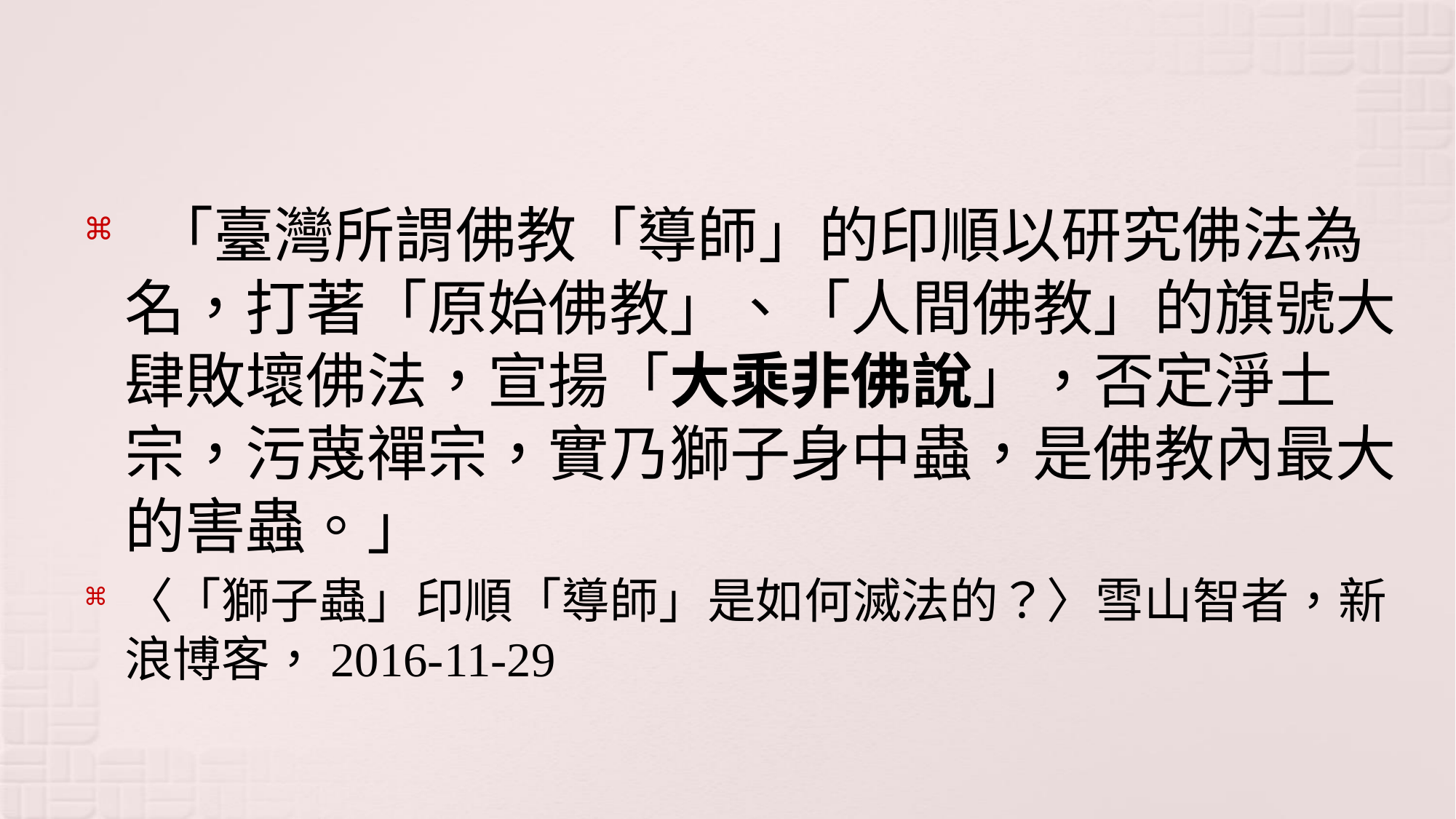

#
 「臺灣所謂佛教「導師」的印順以研究佛法為名，打著「原始佛教」、「人間佛教」的旗號大肆敗壞佛法，宣揚「大乘非佛說」，否定淨土宗，污蔑禪宗，實乃獅子身中蟲，是佛教內最大的害蟲。」
〈「獅子蟲」印順「導師」是如何滅法的？〉雪山智者，新浪博客，2016-11-29